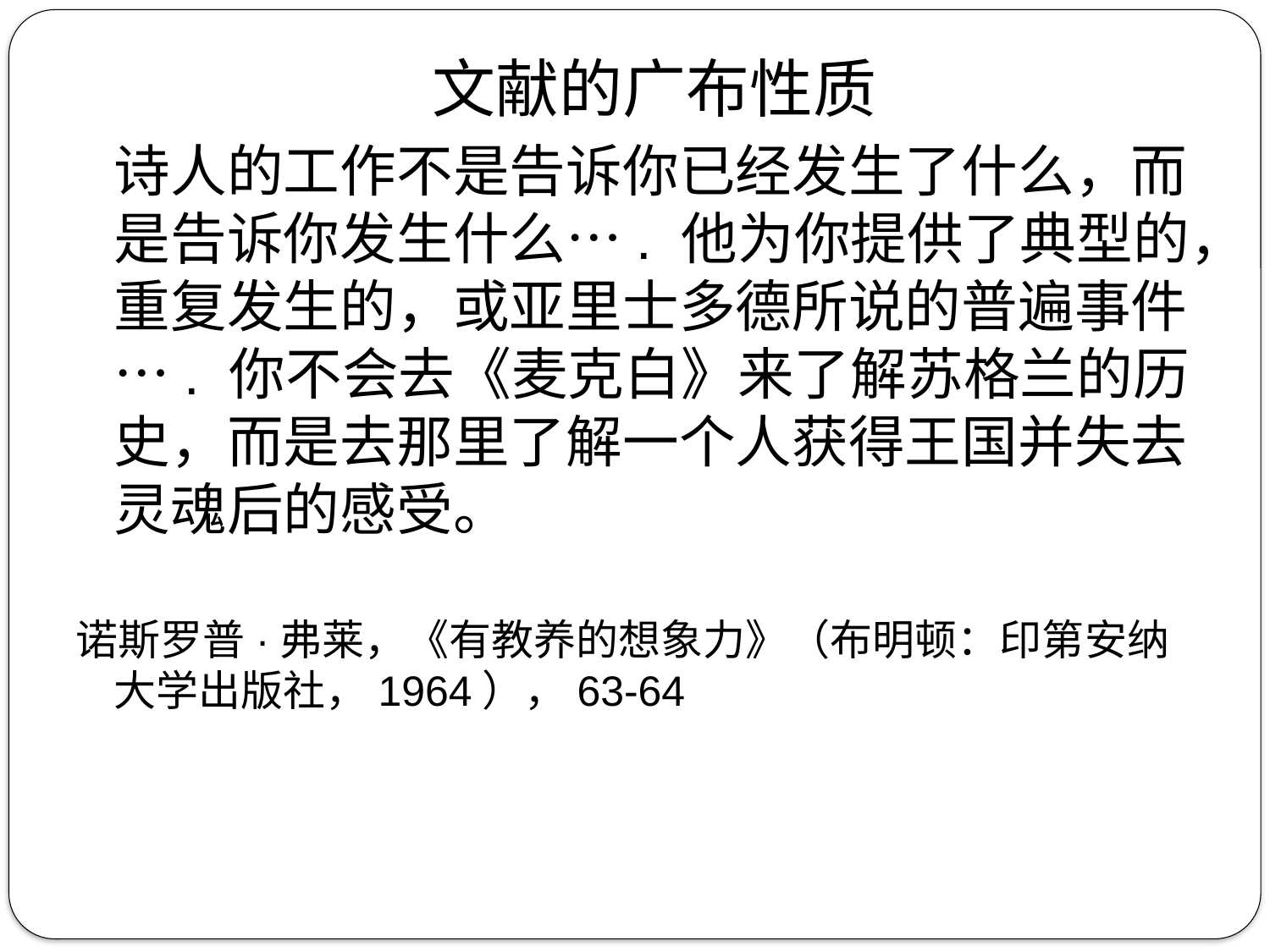

文献的广布性质
	诗人的工作不是告诉你已经发生了什么，而是告诉你发生什么…. 他为你提供了典型的，重复发生的，或亚里士多德所说的普遍事件…. 你不会去《麦克白》来了解苏格兰的历史，而是去那里了解一个人获得王国并失去灵魂后的感受。

诺斯罗普·弗莱，《有教养的想象力》（布明顿：印第安纳大学出版社，1964），63-64